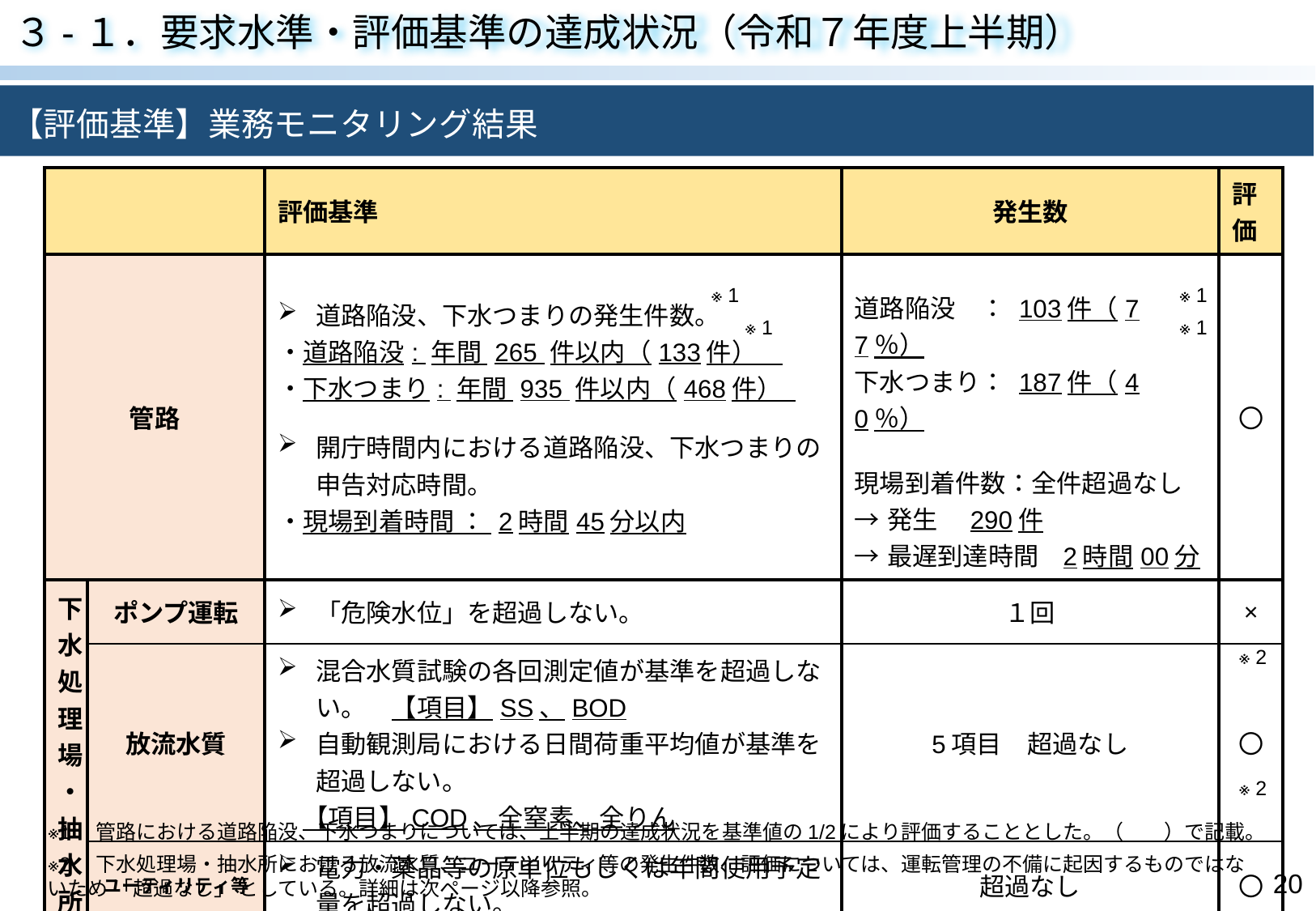

３-１．要求水準・評価基準の達成状況（令和７年度上半期）
【評価基準】業務モニタリング結果
|  |  | 評価基準 | 発生数 | 評価 |
| --- | --- | --- | --- | --- |
| 管路 |  | 道路陥没、下水つまりの発生件数。 ・道路陥没: 年間 265 件以内（133件）　 ・下水つまり: 年間 935 件以内（468件） 開庁時間内における道路陥没、下水つまりの申告対応時間。 　 ・現場到着時間 ： 2時間45分以内 | 道路陥没　： 103件（77％） 下水つまり： 187件（40％）　 現場到着件数：全件超過なし →発生　290件 →最遅到達時間 2時間00分 | 〇 |
| 下水処理場・抽水所 | ポンプ運転 | 「危険水位」を超過しない。 | １回 | × |
|  | 放流水質 | 混合水質試験の各回測定値が基準を超過しない。　【項目】SS、BOD 自動観測局における日間荷重平均値が基準を超過しない。 　【項目】COD、全窒素、全りん | 5項目　超過なし | 〇 |
|  | ユーティリティ等 | 電力・薬品等の原単位もしくは年間使用予定量を超過しない。 | 超過なし | 〇 |
※1
※1
※1
※1
※2
※2
※1　管路における道路陥没、下水つまりについては、上半期の達成状況を基準値の1/2により評価することとした。（　　）で記載。
※2　下水処理場・抽水所における放流水質、ユーティリティ等の発生件数、評価については、運転管理の不備に起因するものではないため 「超過なし」 としている。詳細は次ページ以降参照。
20